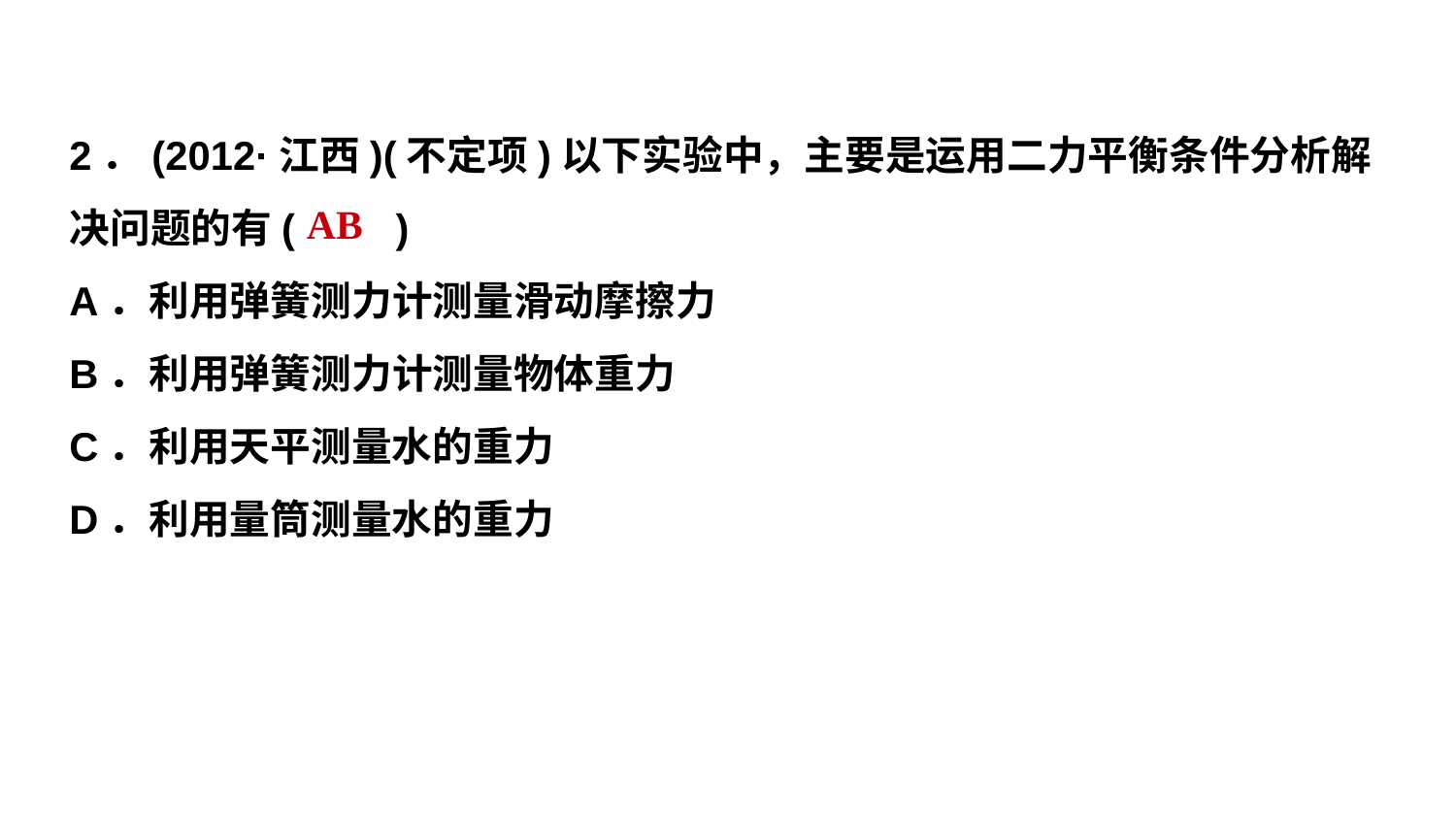

2．(2012·江西)(不定项)以下实验中，主要是运用二力平衡条件分析解
决问题的有(　　)
A．利用弹簧测力计测量滑动摩擦力
B．利用弹簧测力计测量物体重力
C．利用天平测量水的重力
D．利用量筒测量水的重力
AB